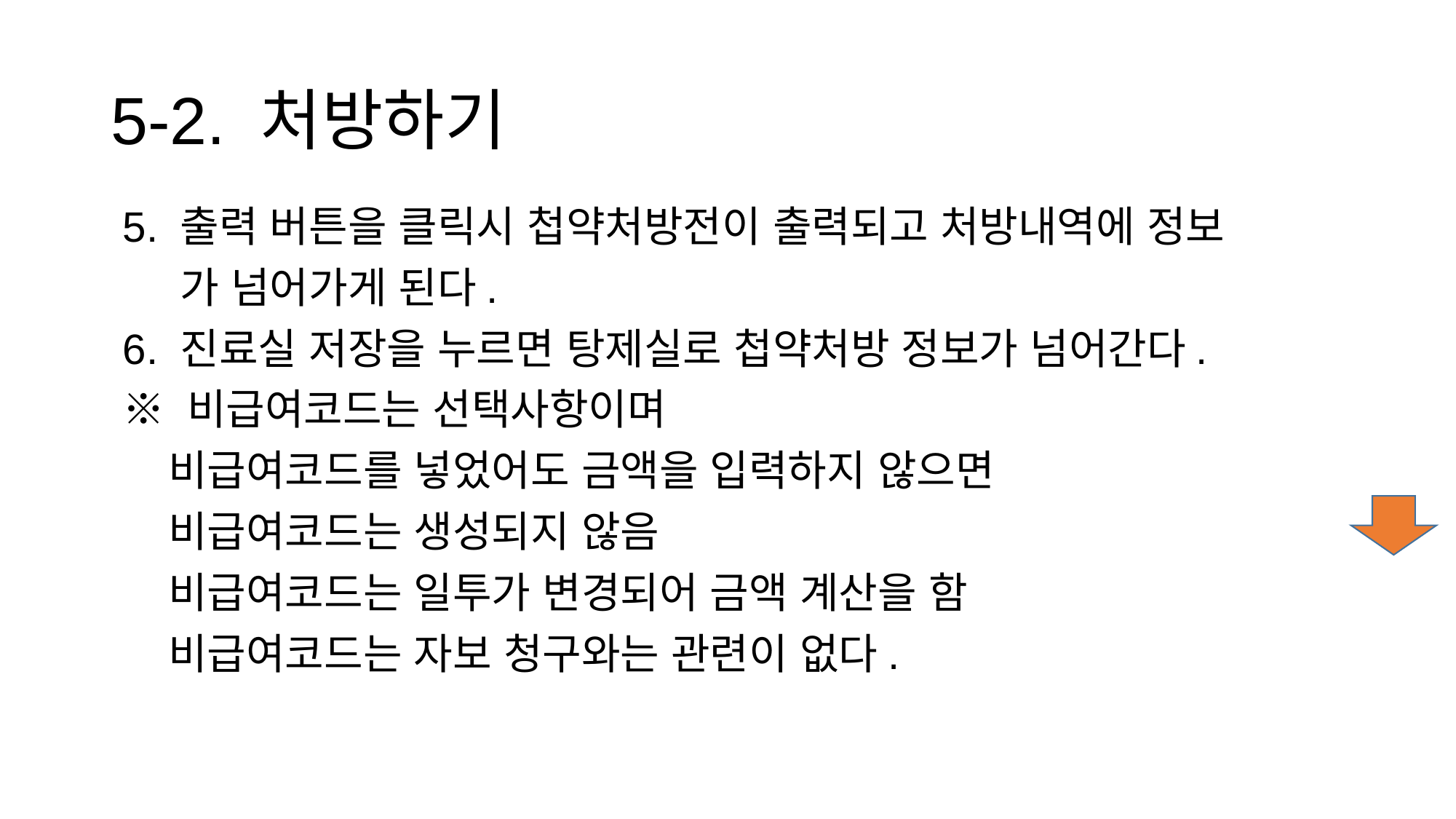

# 5-2. 처방하기
 5. 출력 버튼을 클릭시 첩약처방전이 출력되고 처방내역에 정보
     가 넘어가게 된다.
 6. 진료실 저장을 누르면 탕제실로 첩약처방 정보가 넘어간다.
 ※ 비급여코드는 선택사항이며
    비급여코드를 넣었어도 금액을 입력하지 않으면
    비급여코드는 생성되지 않음
    비급여코드는 일투가 변경되어 금액 계산을 함
    비급여코드는 자보 청구와는 관련이 없다.